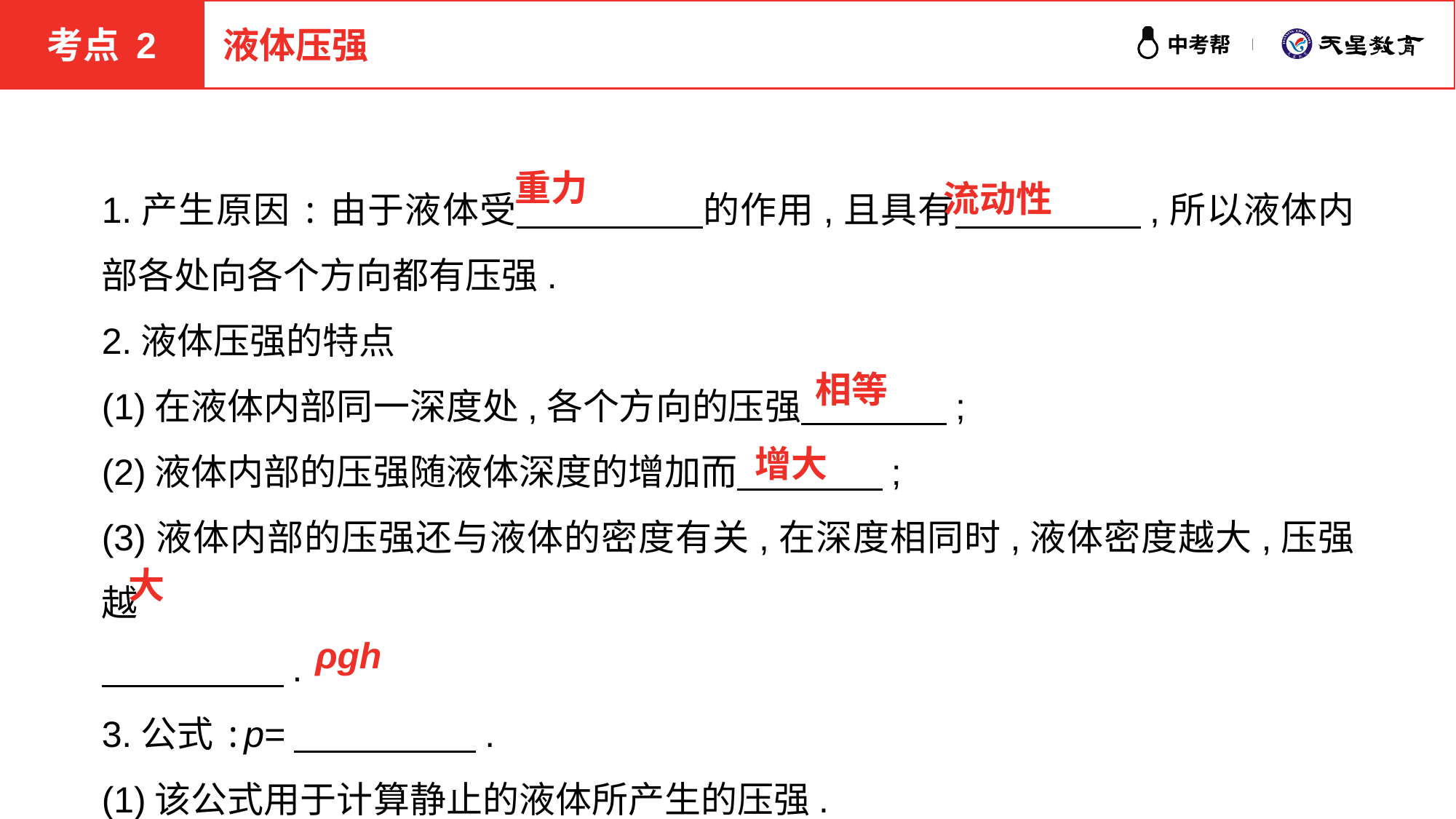

考点 2
液体压强
1.产生原因:由于液体受　　　　　的作用,且具有　　　　　,所以液体内部各处向各个方向都有压强.
2.液体压强的特点
(1)在液体内部同一深度处,各个方向的压强　　　　;
(2)液体内部的压强随液体深度的增加而　　　　;
(3)液体内部的压强还与液体的密度有关,在深度相同时,液体密度越大,压强越
　　　　　.
3.公式:p=　　　　　.
(1)该公式用于计算静止的液体所产生的压强.
重力
流动性
相等
增大
大
ρgh